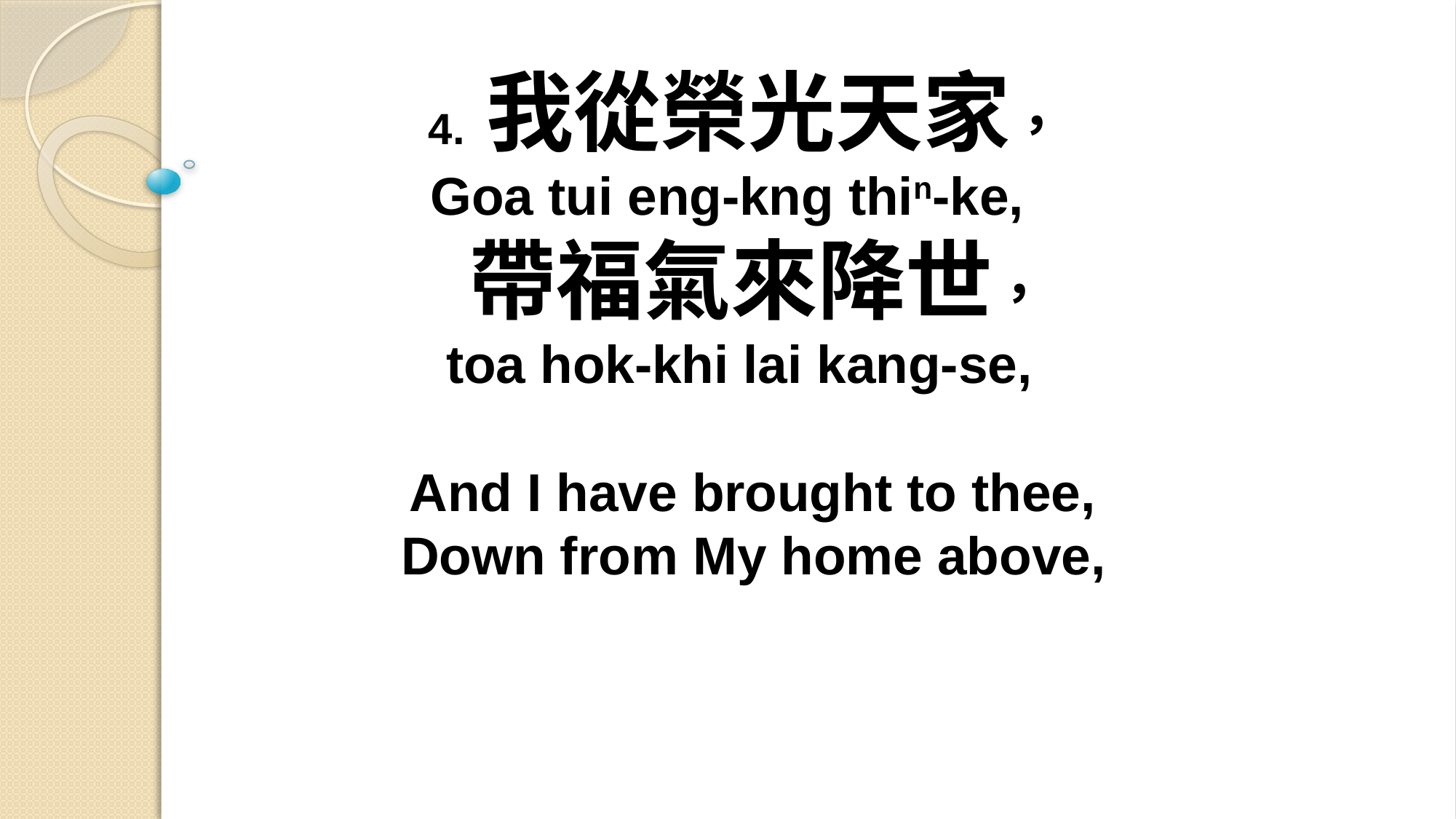

# 4. 我從榮光天家， Goa tui eng-kng thin-ke, 帶福氣來降世， toa hok-khi lai kang-se, And I have brought to thee, Down from My home above,